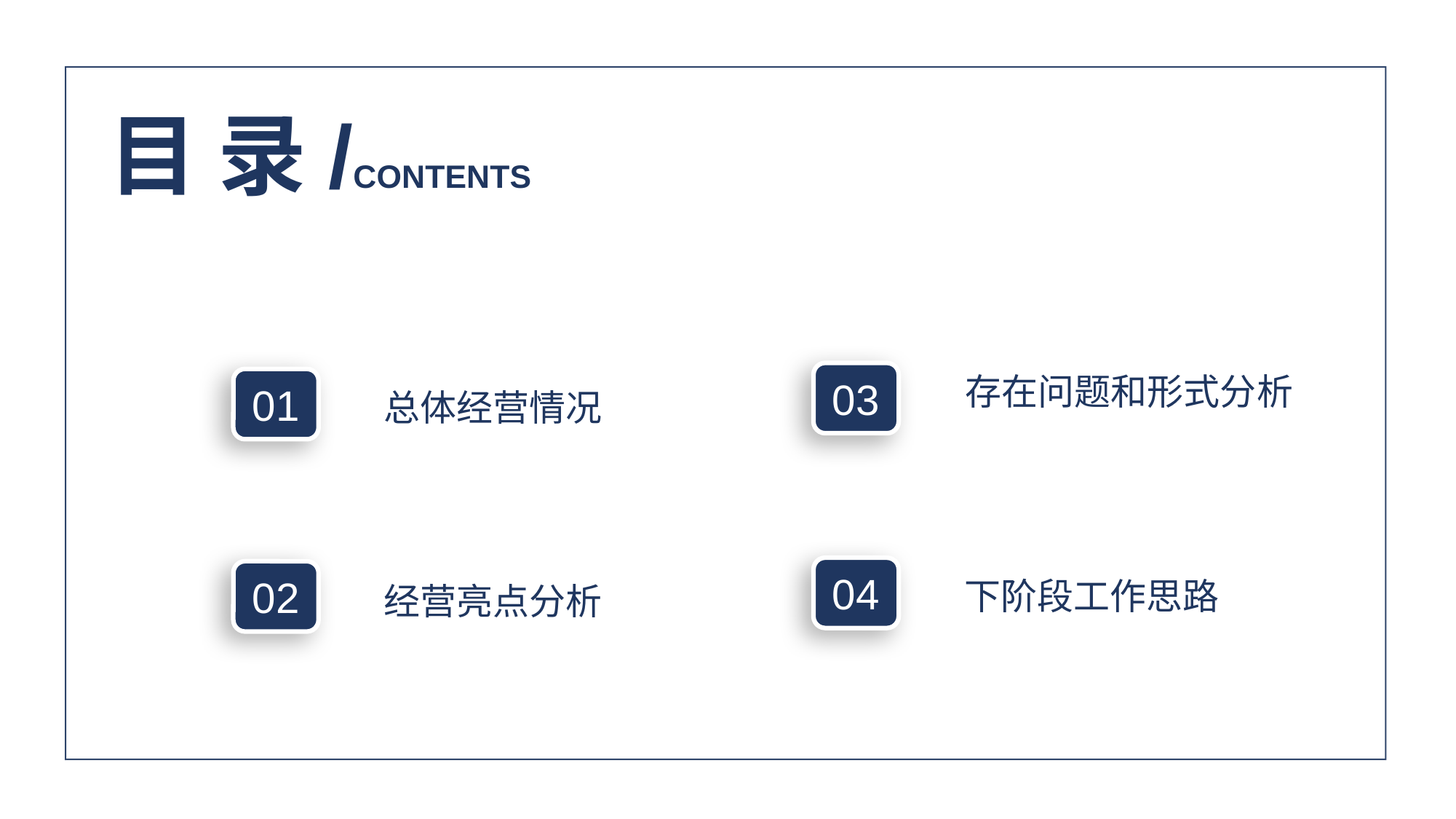

目 录/CONTENTS
存在问题和形式分析
03
01
总体经营情况

04
02
下阶段工作思路
经营亮点分析